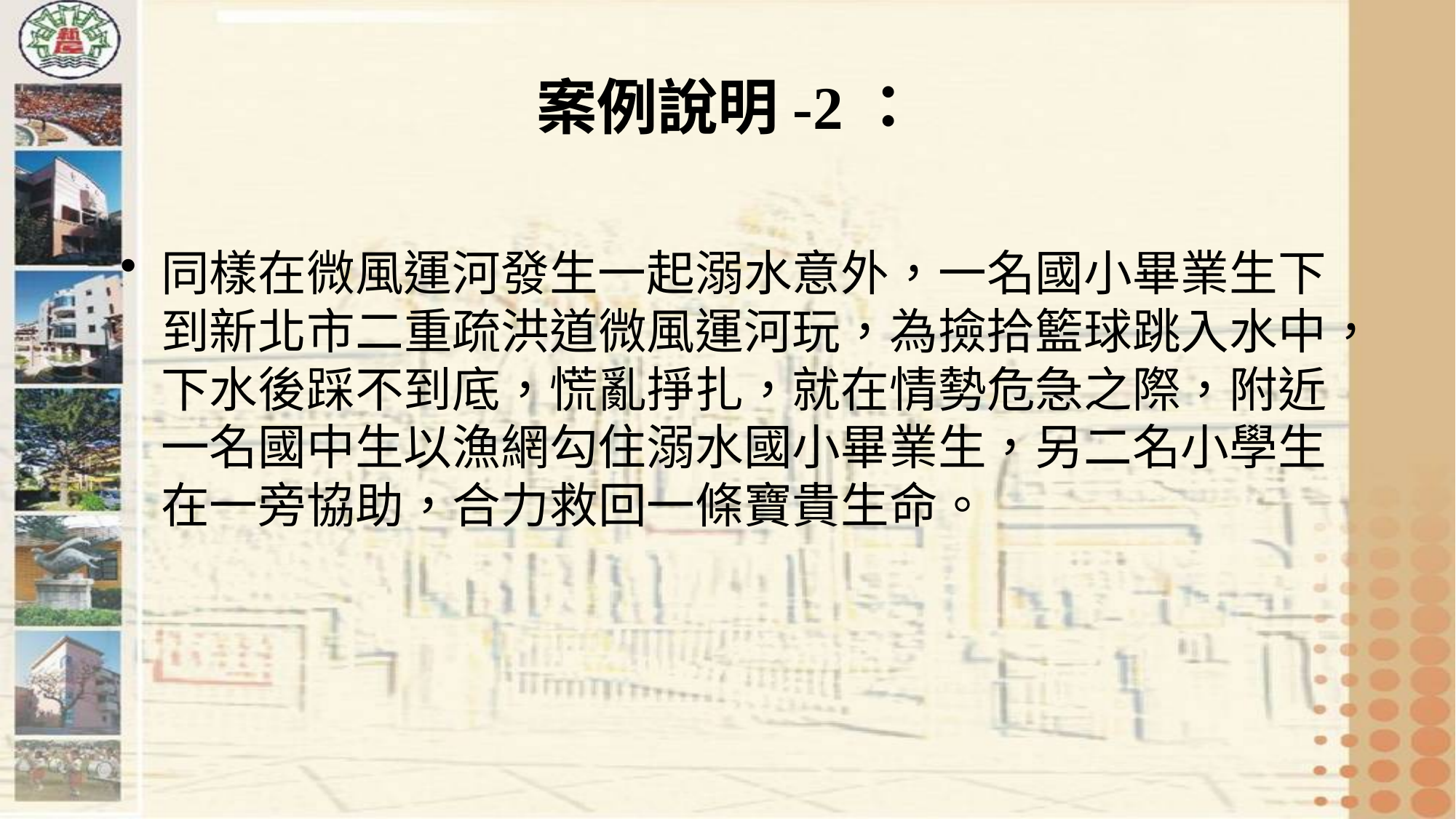

# 案例說明-2：
同樣在微風運河發生一起溺水意外，一名國小畢業生下到新北市二重疏洪道微風運河玩，為撿拾籃球跳入水中，下水後踩不到底，慌亂掙扎，就在情勢危急之際，附近一名國中生以漁網勾住溺水國小畢業生，另二名小學生在一旁協助，合力救回一條寶貴生命。